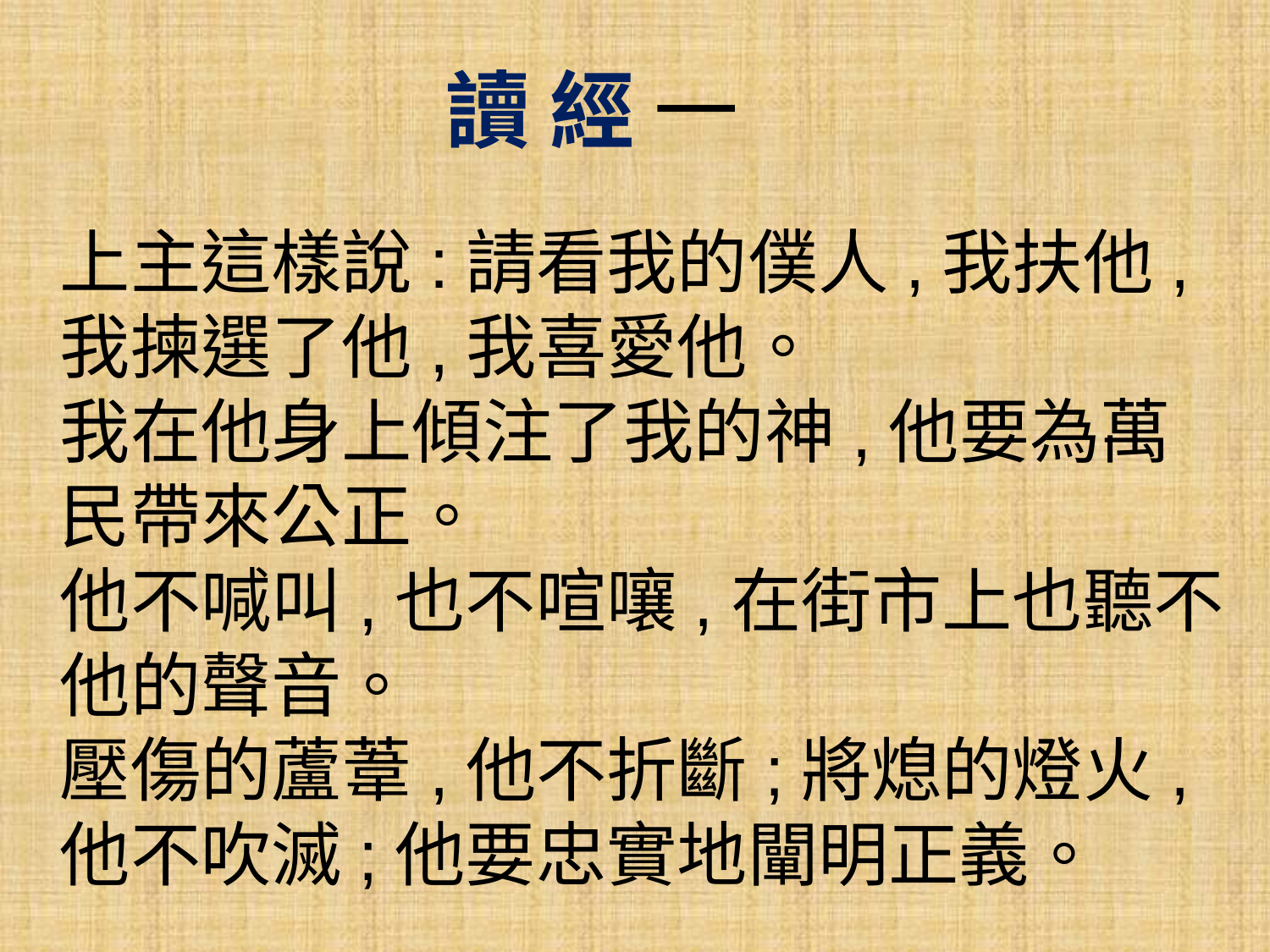

讀 經 一

上主這樣說:請看我的僕人,我扶他,我揀選了他,我喜愛他。
我在他身上傾注了我的神,他要為萬民帶來公正。
他不喊叫,也不喧嚷,在街市上也聽不他的聲音。
壓傷的蘆葦,他不折斷;將熄的燈火,他不吹滅;他要忠實地闡明正義。
#